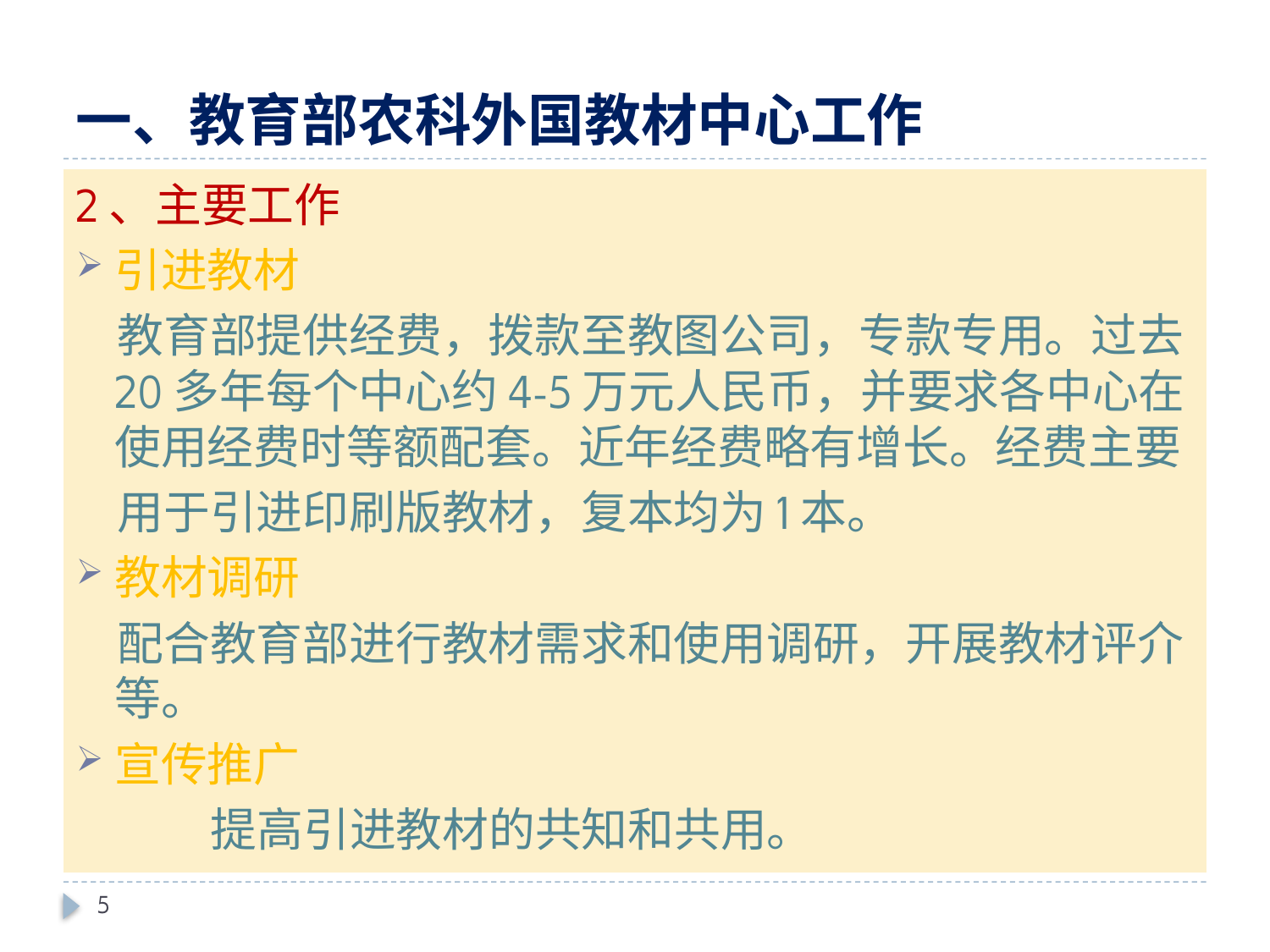

# 一、教育部农科外国教材中心工作
2、主要工作
引进教材
   教育部提供经费，拨款至教图公司，专款专用。过去20多年每个中心约4-5万元人民币，并要求各中心在使用经费时等额配套。近年经费略有增长。经费主要
   用于引进印刷版教材，复本均为1本。
教材调研
   配合教育部进行教材需求和使用调研，开展教材评介等。
宣传推广
            提高引进教材的共知和共用。

5